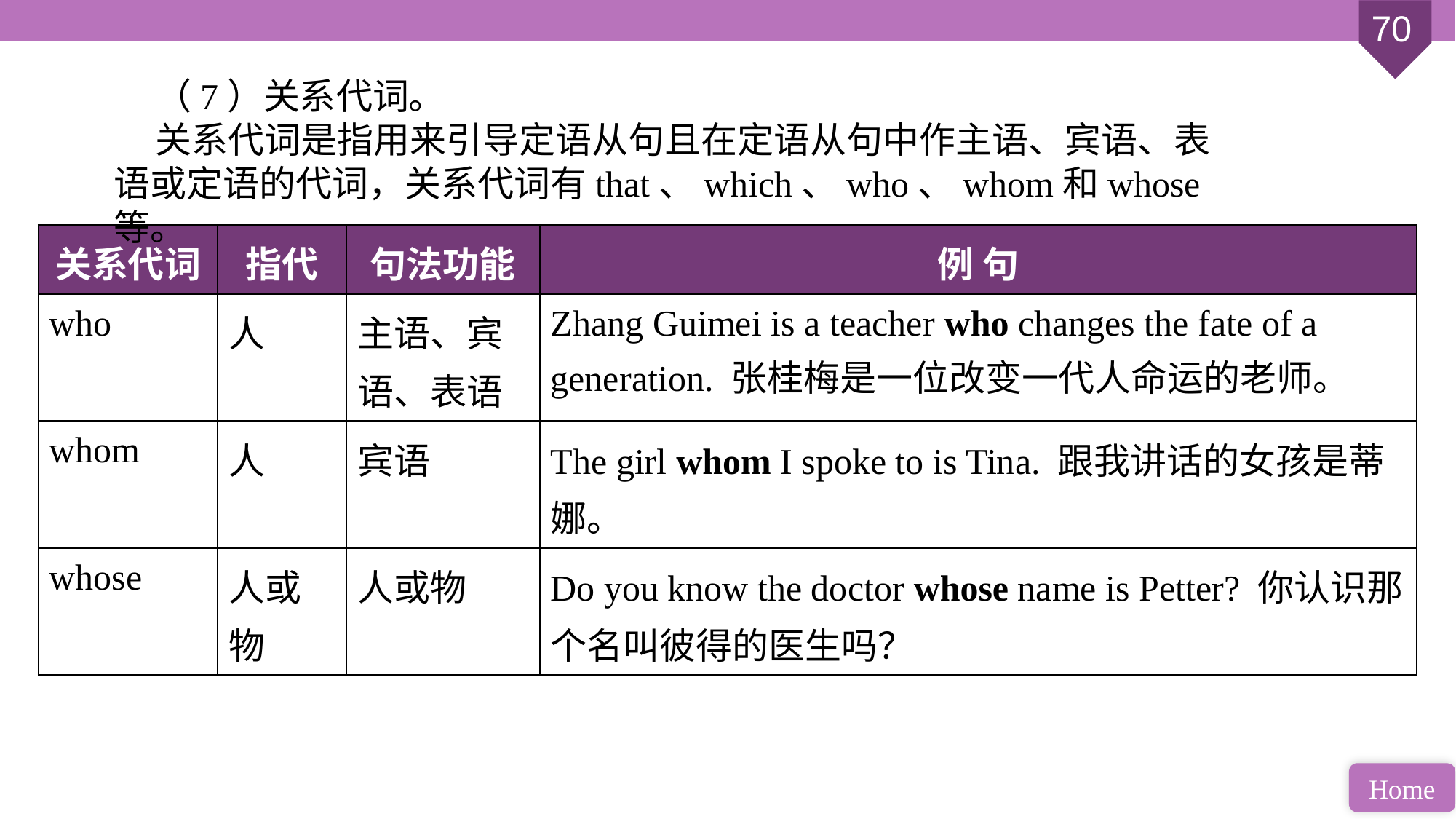

（7）关系代词。
    关系代词是指用来引导定语从句且在定语从句中作主语、宾语、表语或定语的代词，关系代词有that、which、who、whom和whose等。
| 关系代词 | 指代 | 句法功能 | 例 句 |
| --- | --- | --- | --- |
| who | 人 | 主语、宾语、表语 | Zhang Guimei is a teacher who changes the fate of a generation. 张桂梅是一位改变一代人命运的老师。 |
| whom | 人 | 宾语 | The girl whom I spoke to is Tina. 跟我讲话的女孩是蒂娜。 |
| whose | 人或物 | 人或物 | Do you know the doctor whose name is Petter? 你认识那个名叫彼得的医生吗？ |